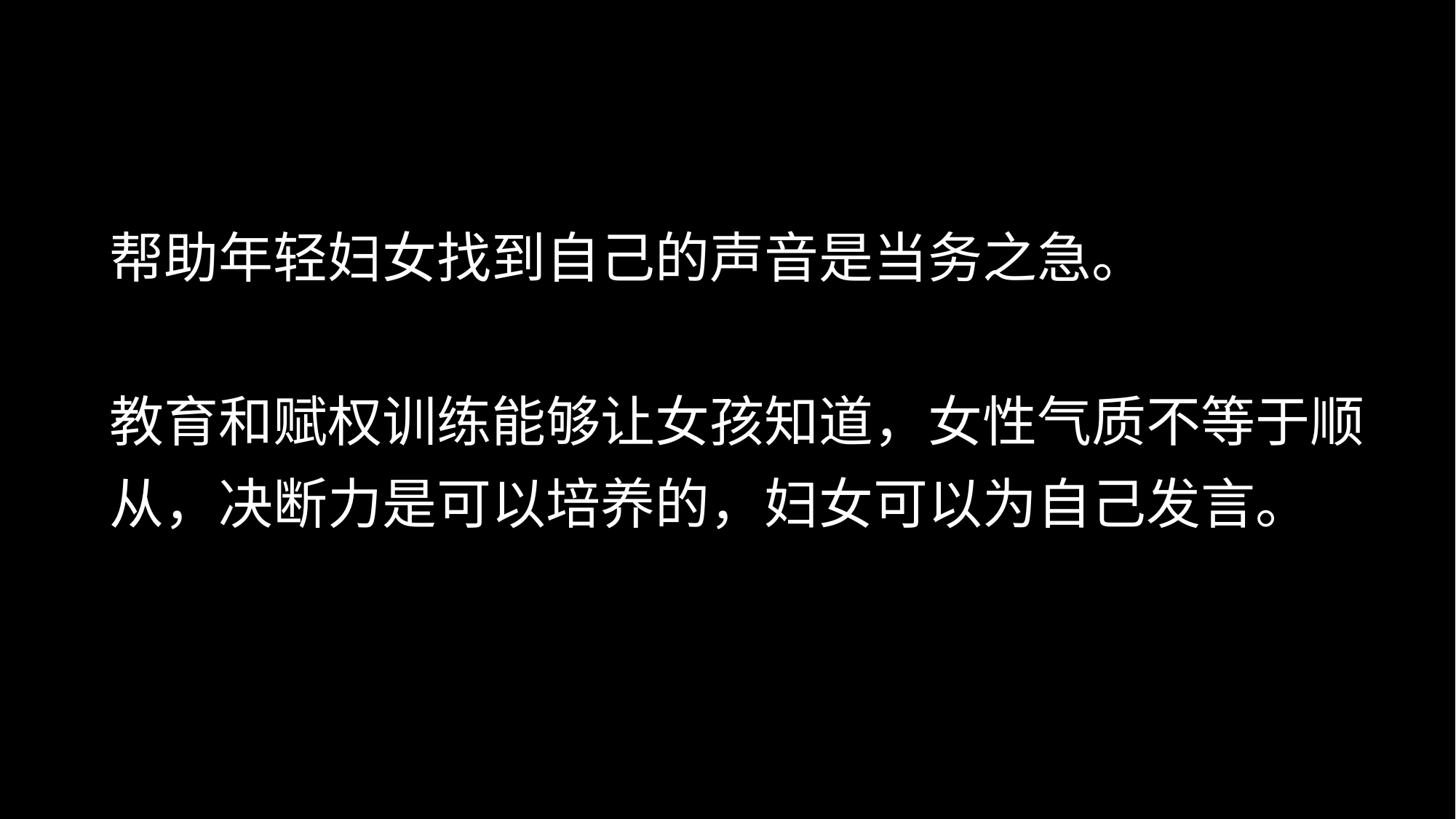

帮助年轻妇女找到自己的声音是当务之急。

教育和赋权训练能够让女孩知道，女性气质不等于顺从，决断力是可以培养的，妇女可以为自己发言。
#